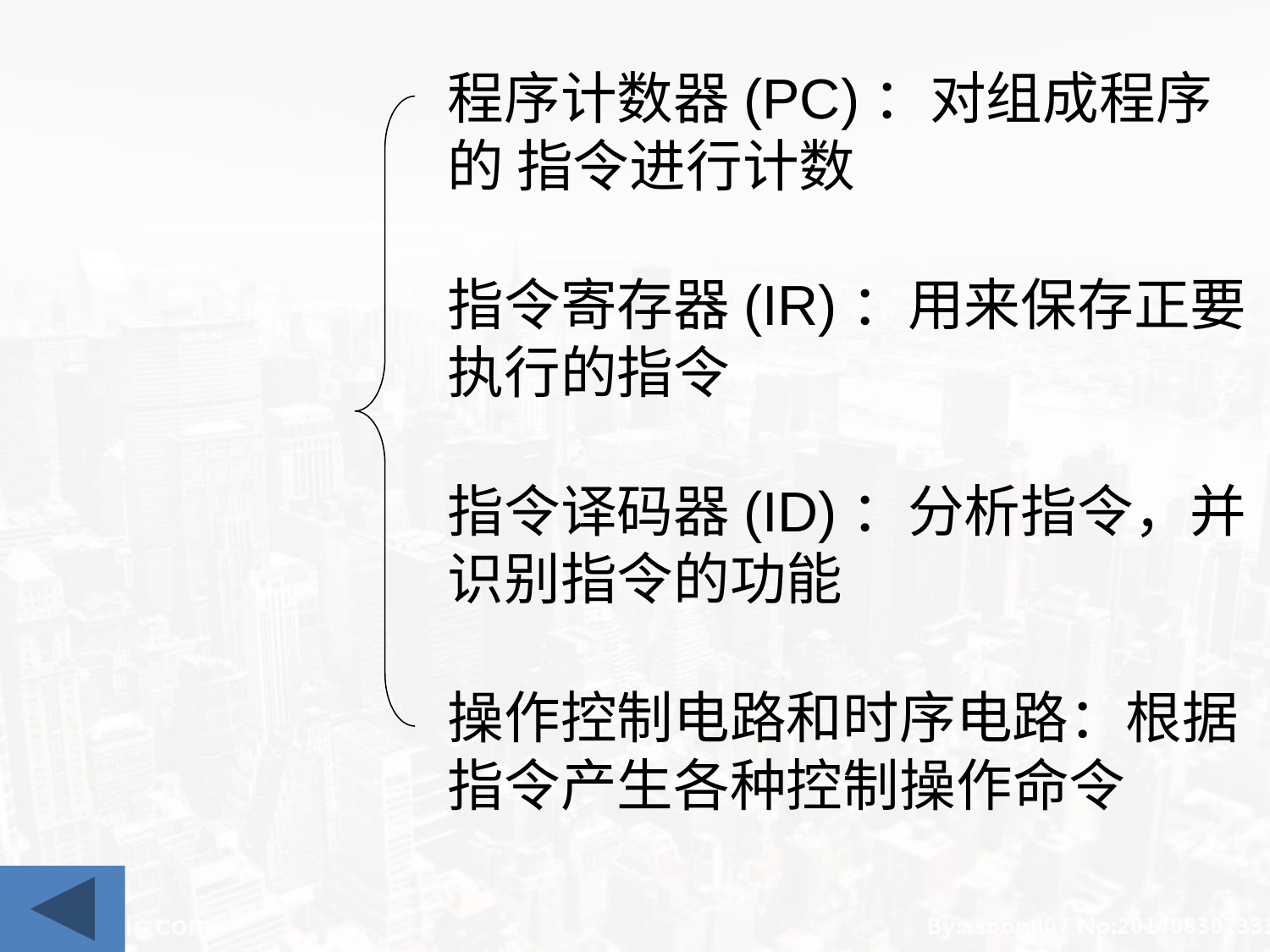

程序计数器(PC)：对组成程序的 指令进行计数

指令寄存器(IR)：用来保存正要执行的指令
指令译码器(ID)：分析指令，并识别指令的功能
操作控制电路和时序电路：根据指令产生各种控制操作命令

20